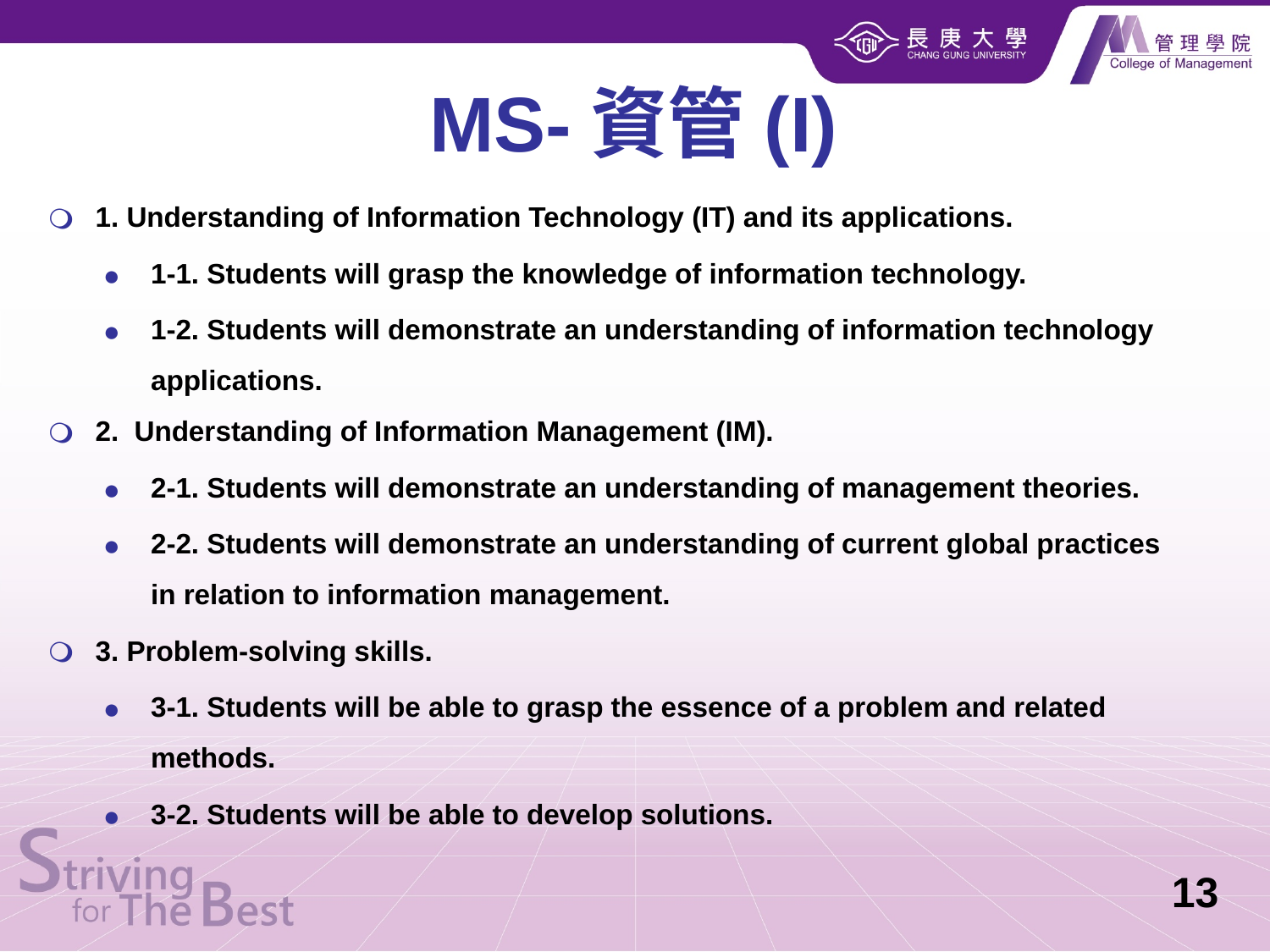

MS-資管(I)
1. Understanding of Information Technology (IT) and its applications.
1-1. Students will grasp the knowledge of information technology.
1-2. Students will demonstrate an understanding of information technology applications.
2.  Understanding of Information Management (IM).
2-1. Students will demonstrate an understanding of management theories.
2-2. Students will demonstrate an understanding of current global practices in relation to information management.
3. Problem-solving skills.
3-1. Students will be able to grasp the essence of a problem and related methods.
3-2. Students will be able to develop solutions.
13